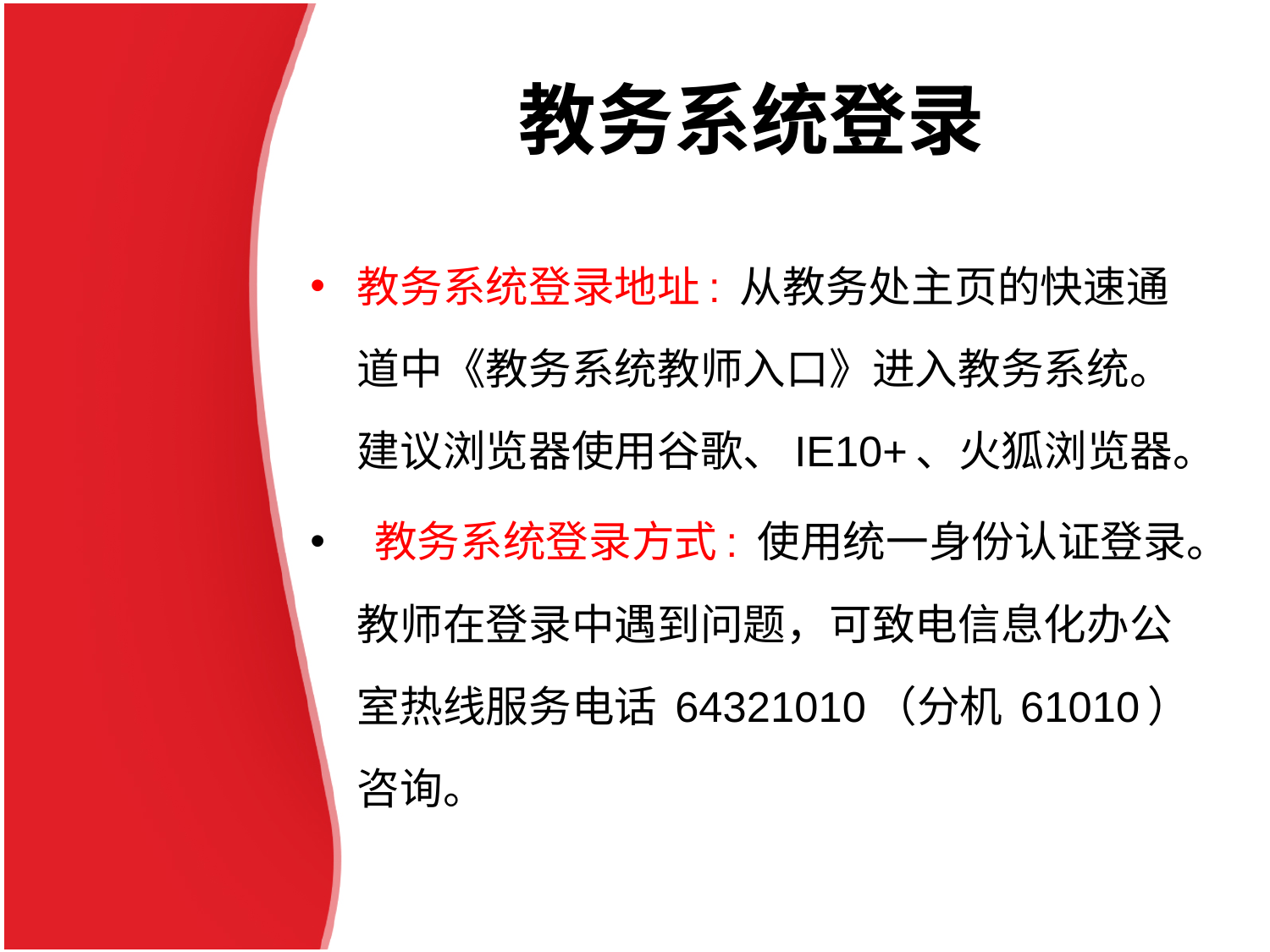

# 教务系统登录
教务系统登录地址: 从教务处主页的快速通道中《教务系统教师入口》进入教务系统。建议浏览器使用谷歌、IE10+、火狐浏览器。
 教务系统登录方式: 使用统一身份认证登录。教师在登录中遇到问题，可致电信息化办公室热线服务电话 64321010（分机 61010）咨询。